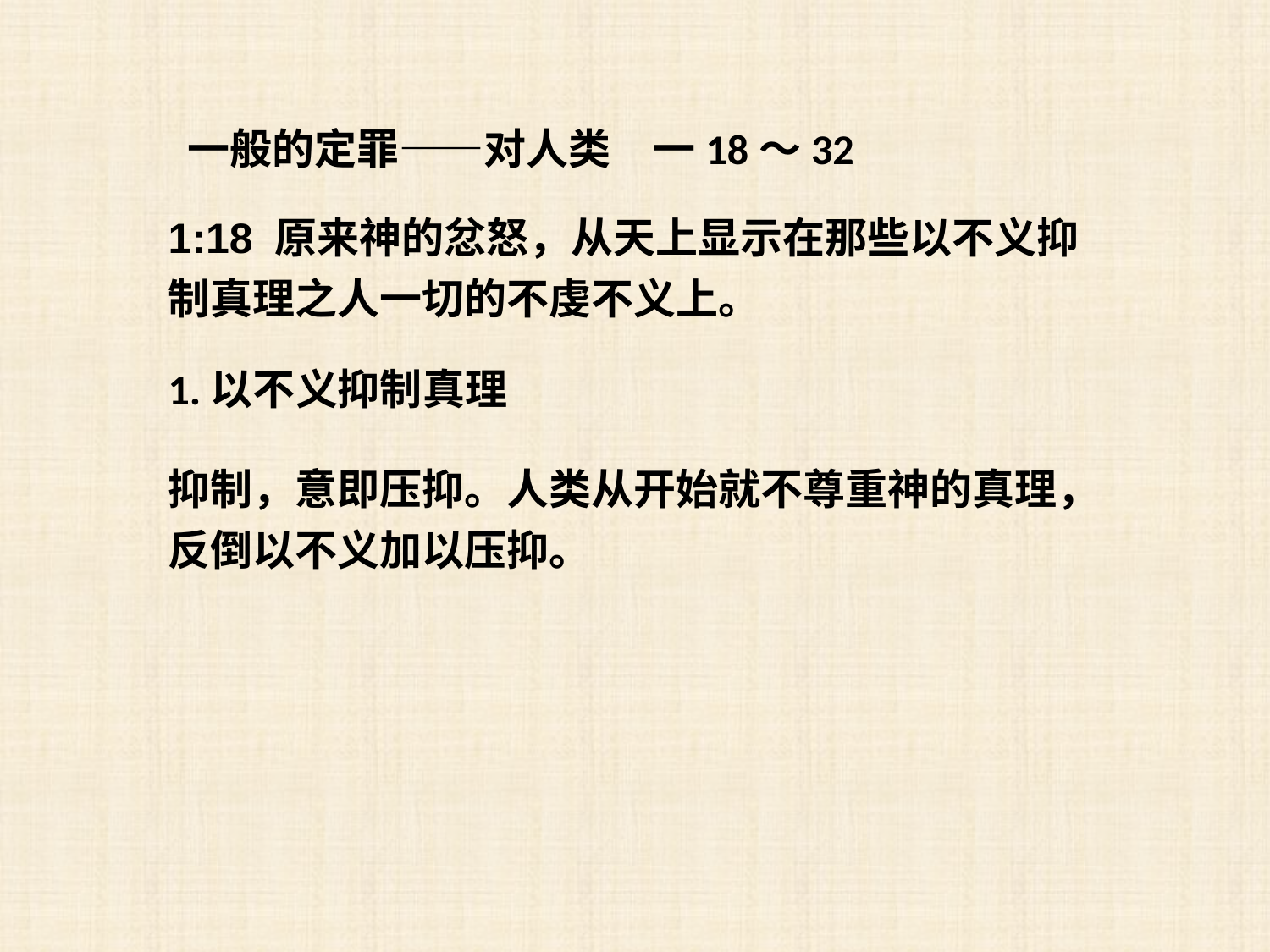

一般的定罪——对人类　一18～32
1:18 原来神的忿怒，从天上显示在那些以不义抑制真理之人一切的不虔不义上。
1.以不义抑制真理
抑制，意即压抑。人类从开始就不尊重神的真理，反倒以不义加以压抑。